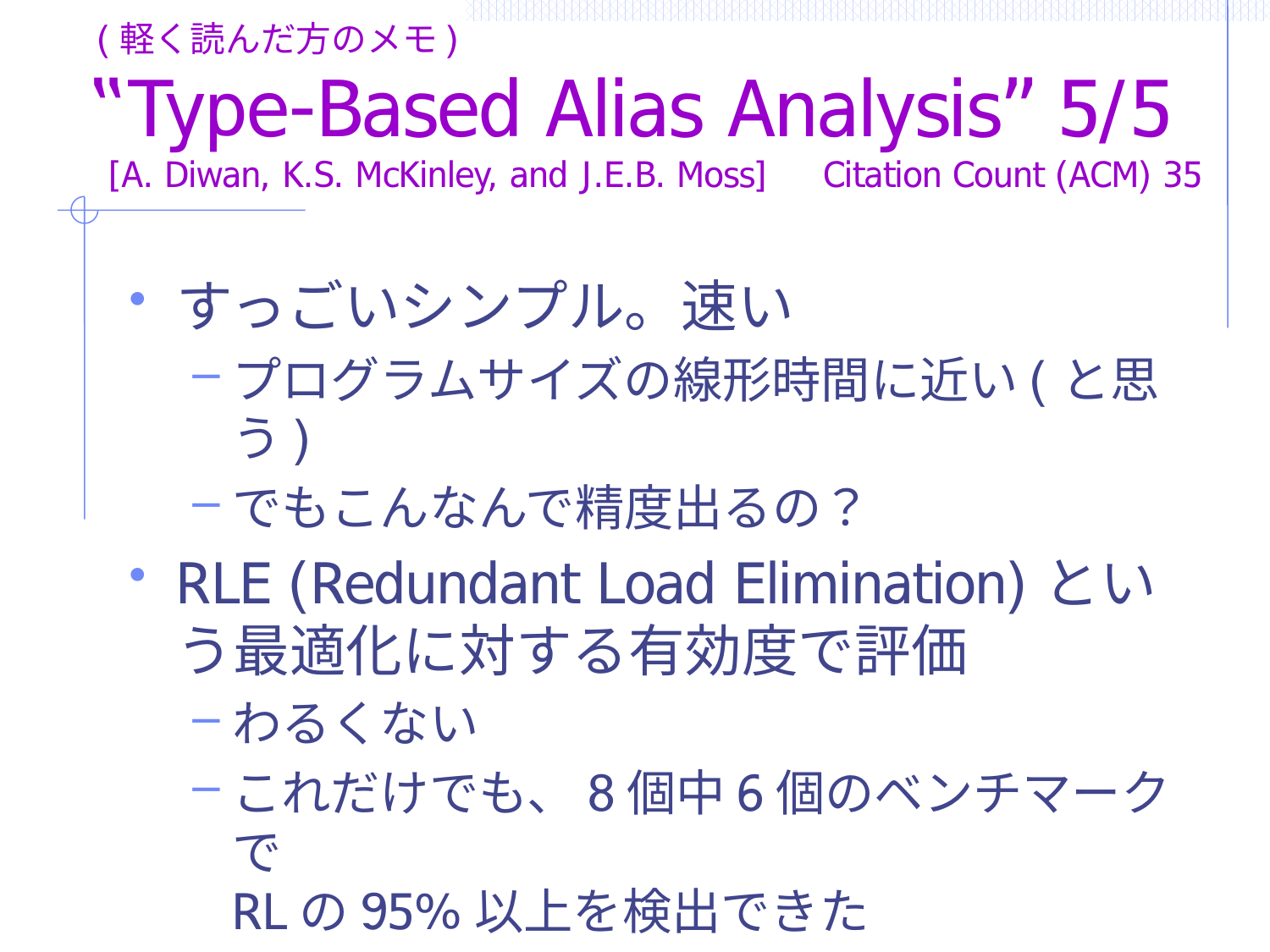

# (軽く読んだ方のメモ) “Type-Based Alias Analysis” 5/5 [A. Diwan, K.S. McKinley, and J.E.B. Moss]     Citation Count (ACM) 35
すっごいシンプル。速い
プログラムサイズの線形時間に近い(と思う)
でもこんなんで精度出るの？
RLE (Redundant Load Elimination)という最適化に対する有効度で評価
わるくない
これだけでも、8個中6個のベンチマークで
RLの95%以上を検出できた